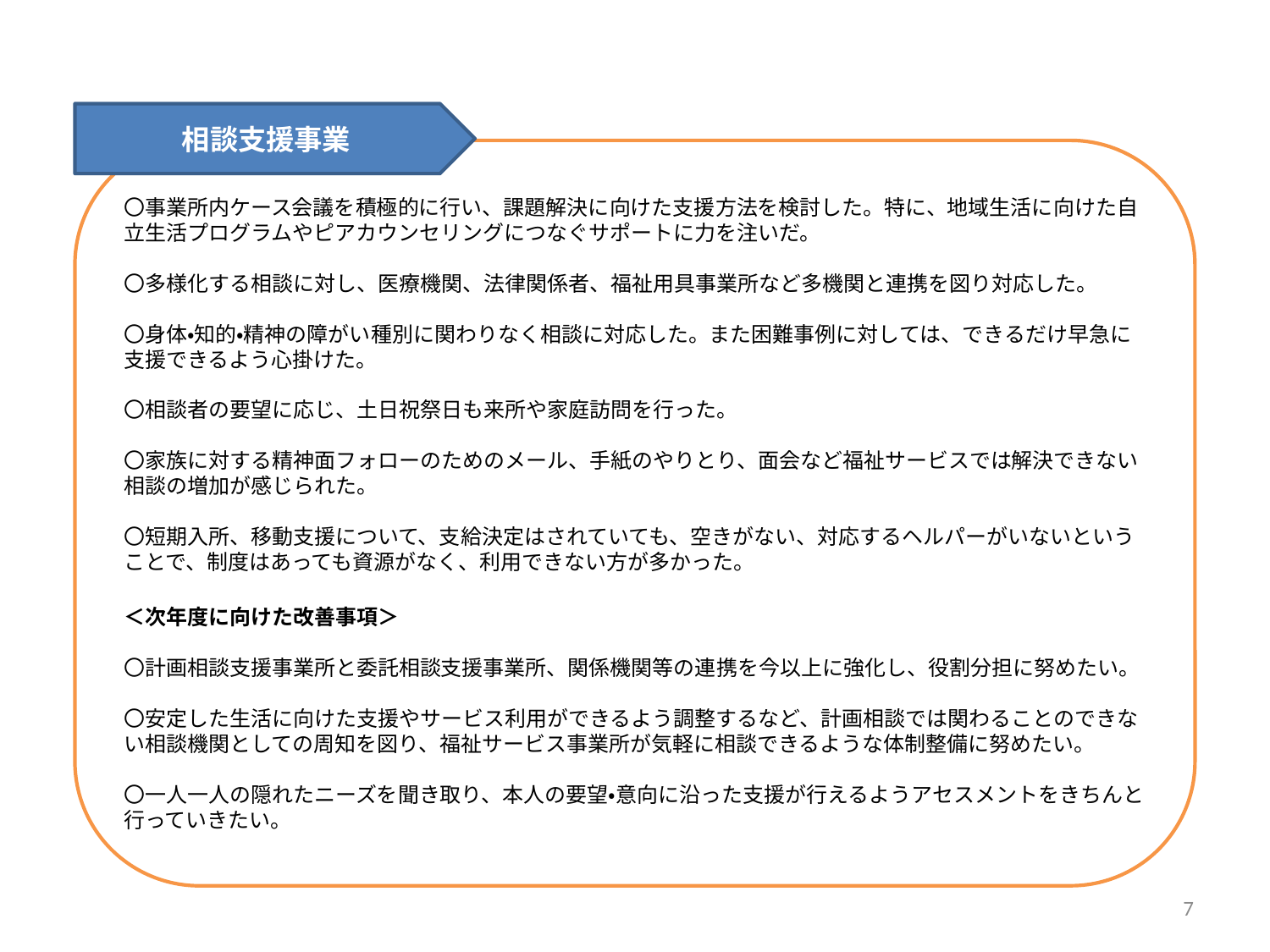

#

相談支援事業
〇事業所内ケース会議を積極的に行い、課題解決に向けた支援方法を検討した。特に、地域生活に向けた自立生活プログラムやピアカウンセリングにつなぐサポートに力を注いだ。

〇多様化する相談に対し、医療機関、法律関係者、福祉用具事業所など多機関と連携を図り対応した。

〇身体・知的・精神の障がい種別に関わりなく相談に対応した。また困難事例に対しては、できるだけ早急に支援できるよう心掛けた。

〇相談者の要望に応じ、土日祝祭日も来所や家庭訪問を行った。

〇家族に対する精神面フォローのためのメール、手紙のやりとり、面会など福祉サービスでは解決できない相談の増加が感じられた。

〇短期入所、移動支援について、支給決定はされていても、空きがない、対応するヘルパーがいないということで、制度はあっても資源がなく、利用できない方が多かった。

＜次年度に向けた改善事項＞

〇計画相談支援事業所と委託相談支援事業所、関係機関等の連携を今以上に強化し、役割分担に努めたい。

〇安定した生活に向けた支援やサービス利用ができるよう調整するなど、計画相談では関わることのできない相談機関としての周知を図り、福祉サービス事業所が気軽に相談できるような体制整備に努めたい。

〇一人一人の隠れたニーズを聞き取り、本人の要望・意向に沿った支援が行えるようアセスメントをきちんと行っていきたい。
7